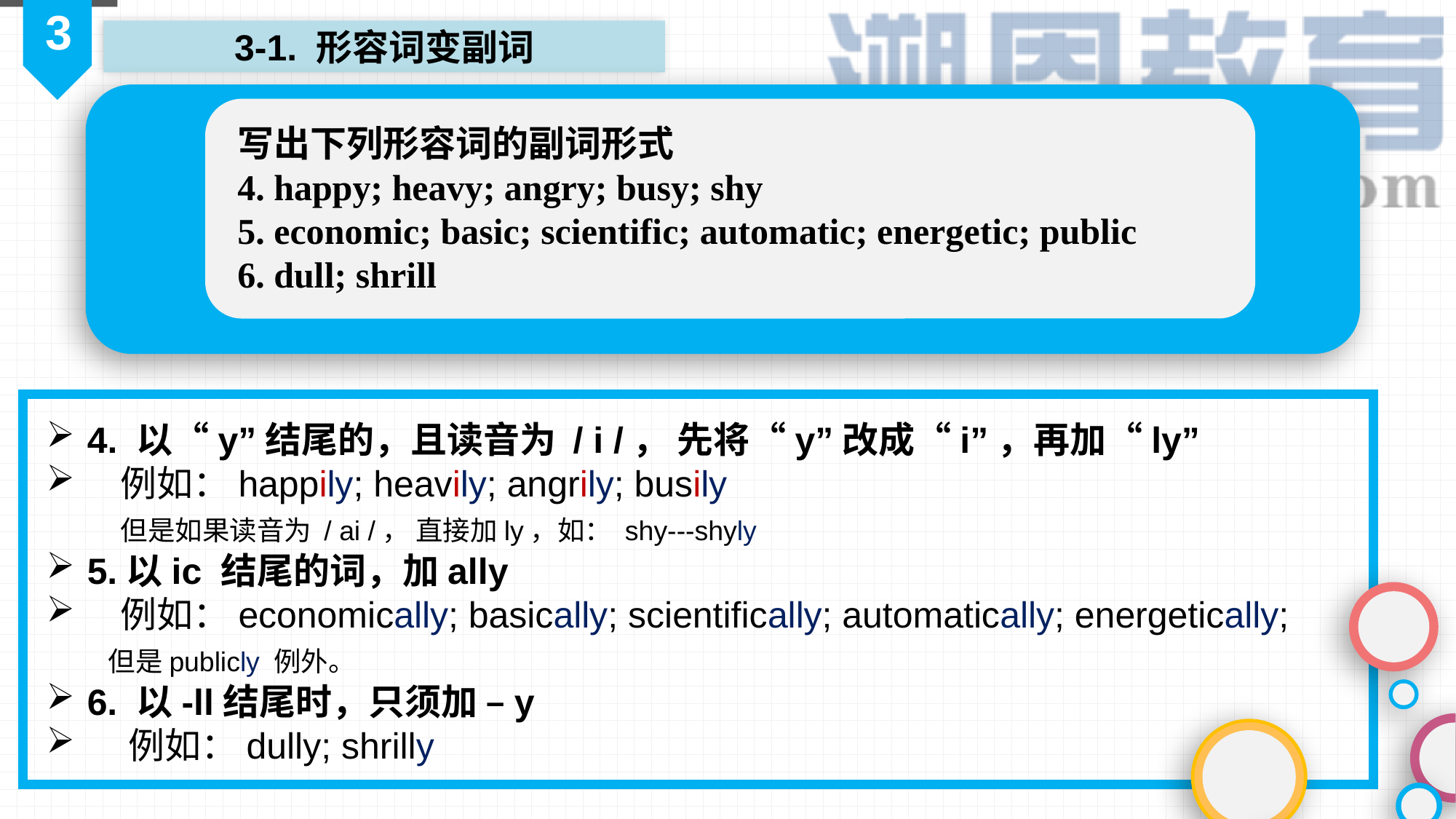

3
3-1. 形容词变副词

写出下列形容词的副词形式
4. happy; heavy; angry; busy; shy
5. economic; basic; scientific; automatic; energetic; public
6. dull; shrill

4. 以“y”结尾的，且读音为 / i /， 先将“y”改成“i”，再加“ly”
   例如：happily; heavily; angrily; busily
        但是如果读音为 / ai /， 直接加ly，如： shy---shyly
5.以ic 结尾的词，加ally
   例如：economically; basically; scientifically; automatically; energetically;
       但是publicly 例外。
6. 以-ll结尾时，只须加 –y
    例如：dully; shrilly